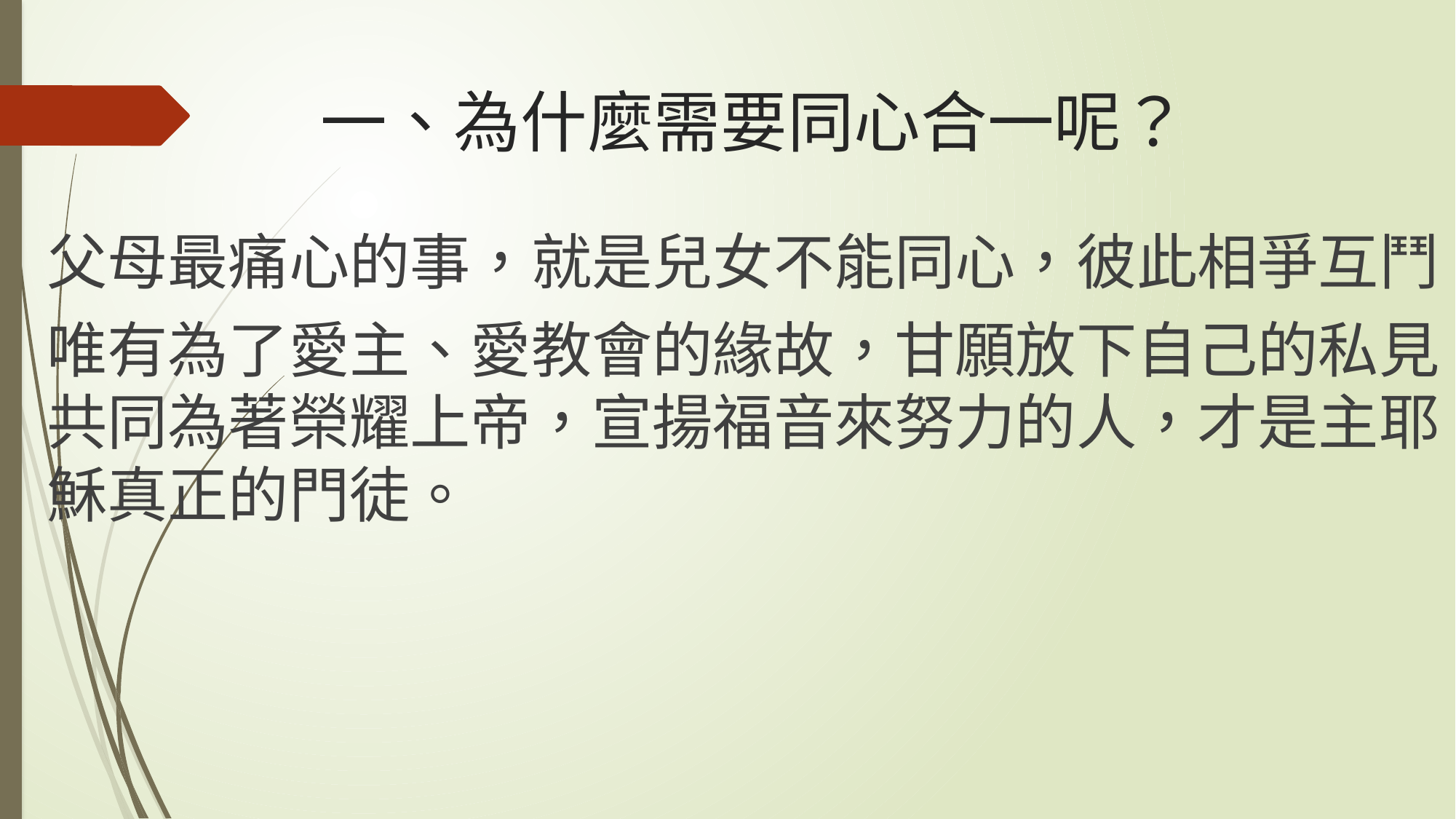

# 一、為什麼需要同心合一呢？
父母最痛心的事，就是兒女不能同心，彼此相爭互鬥
唯有為了愛主、愛教會的緣故，甘願放下自己的私見，共同為著榮耀上帝，宣揚福音來努力的人，才是主耶穌真正的門徒。